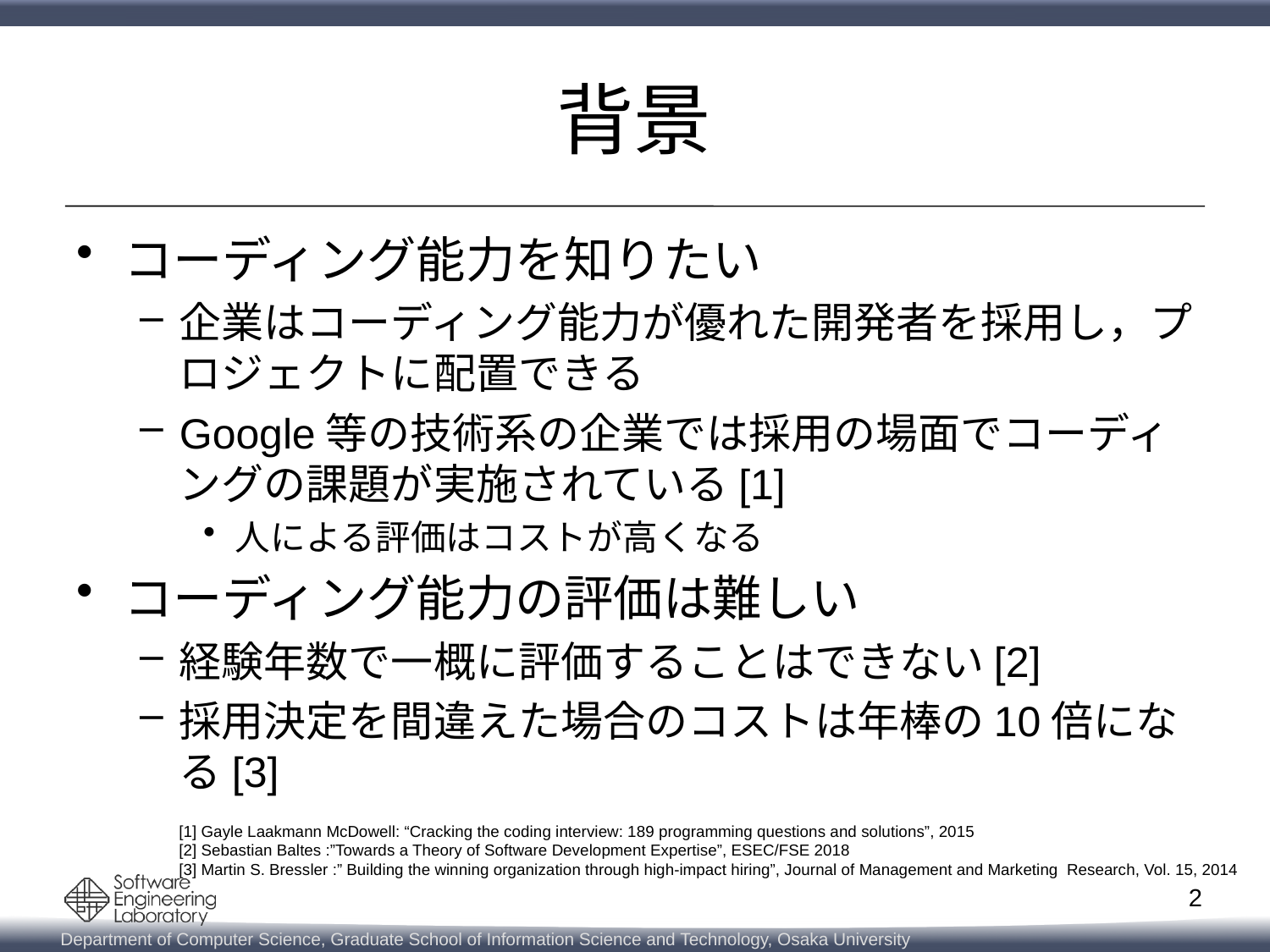

# 背景
コーディング能力を知りたい
企業はコーディング能力が優れた開発者を採用し，プロジェクトに配置できる
Google等の技術系の企業では採用の場面でコーディングの課題が実施されている[1]
人による評価はコストが高くなる
コーディング能力の評価は難しい
経験年数で一概に評価することはできない[2]
採用決定を間違えた場合のコストは年棒の10倍になる[3]
[1] Gayle Laakmann McDowell: “Cracking the coding interview: 189 programming questions and solutions”, 2015
[2] Sebastian Baltes :”Towards a Theory of Software Development Expertise”, ESEC/FSE 2018
[3] Martin S. Bressler :” Building the winning organization through high-impact hiring”, Journal of Management and Marketing  Research, Vol. 15, 2014
2